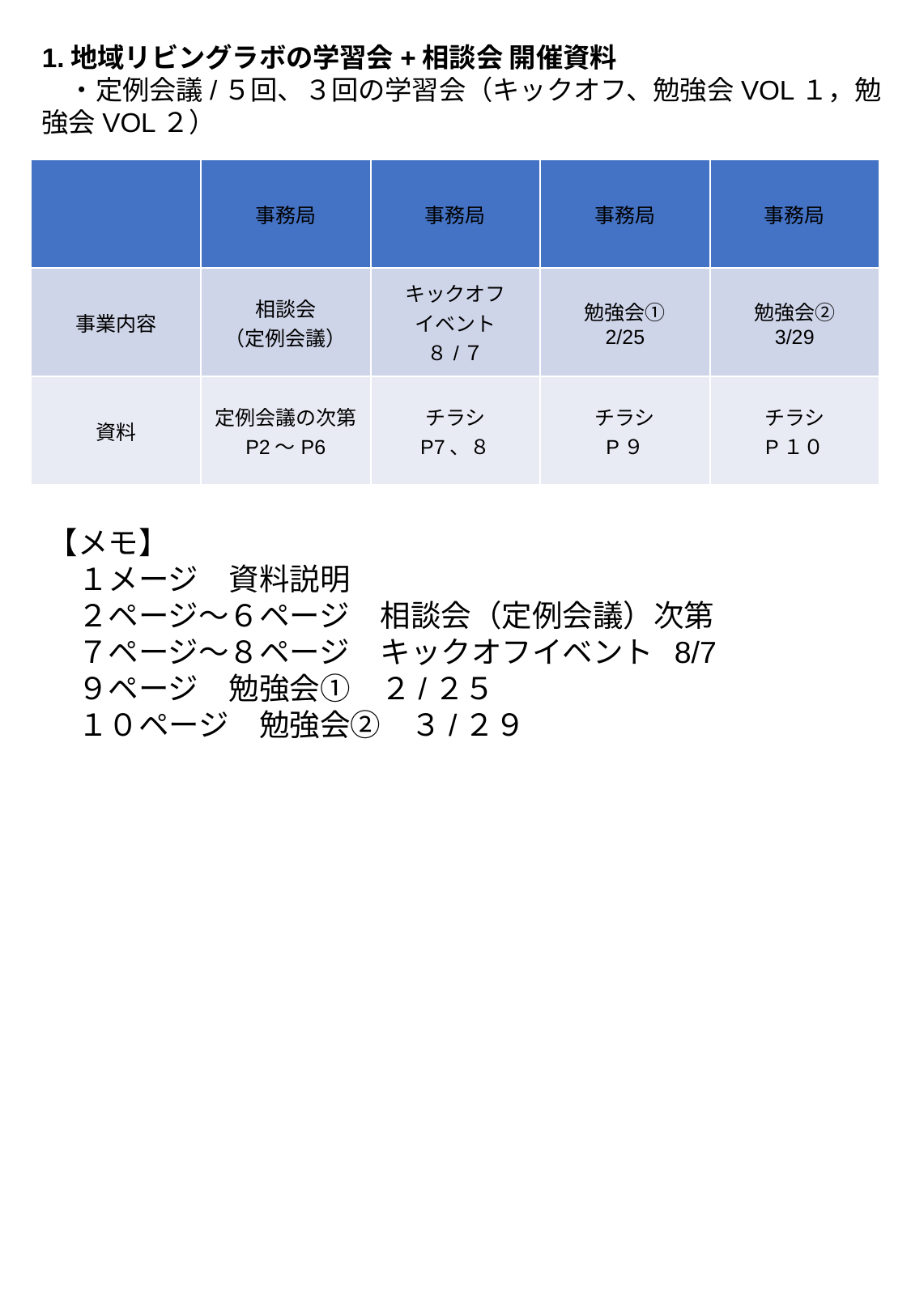

1.地域リビングラボの学習会+相談会 開催資料
　・定例会議/５回、３回の学習会（キックオフ、勉強会VOL１，勉強会VOL２）

|  | 事務局 | 事務局 | 事務局 | 事務局 |
| --- | --- | --- | --- | --- |
| 事業内容 | 相談会 （定例会議） | キックオフ イベント ８/７ | 勉強会① 2/25 | 勉強会② 3/29 |
| 資料 | 定例会議の次第 P2〜P6 | チラシ P7、８ | チラシ P９ | チラシ P１０ |
【メモ】
　１メージ　資料説明
　２ページ〜６ページ　相談会（定例会議）次第
　７ページ〜８ページ　キックオフイベント  8/7
　９ページ　勉強会①　２/２５
　１０ページ　勉強会②　３/２９